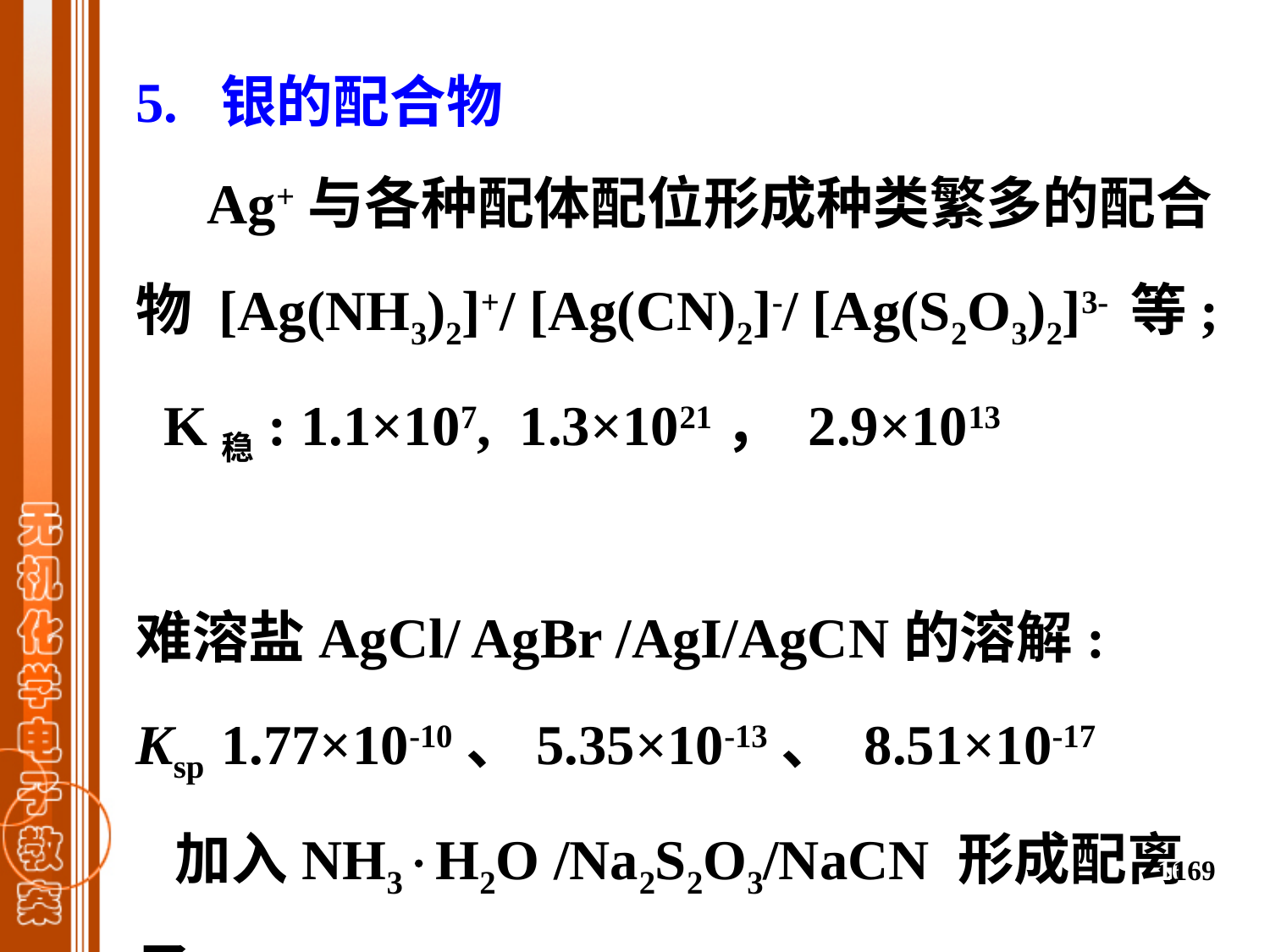

5.  银的配合物
     Ag+与各种配体配位形成种类繁多的配合物 [Ag(NH3)2]+/ [Ag(CN)2]-/ [Ag(S2O3)2]3- 等;   K稳: 1.1×107,  1.3×1021， 2.9×1013

难溶盐AgCl/ AgBr /AgI/AgCN的溶解:
Ksp  1.77×10-10、5.35×10-13、 8.51×10-17
  加入NH3⋅H2O /Na2S2O3/NaCN 形成配离子
169
169